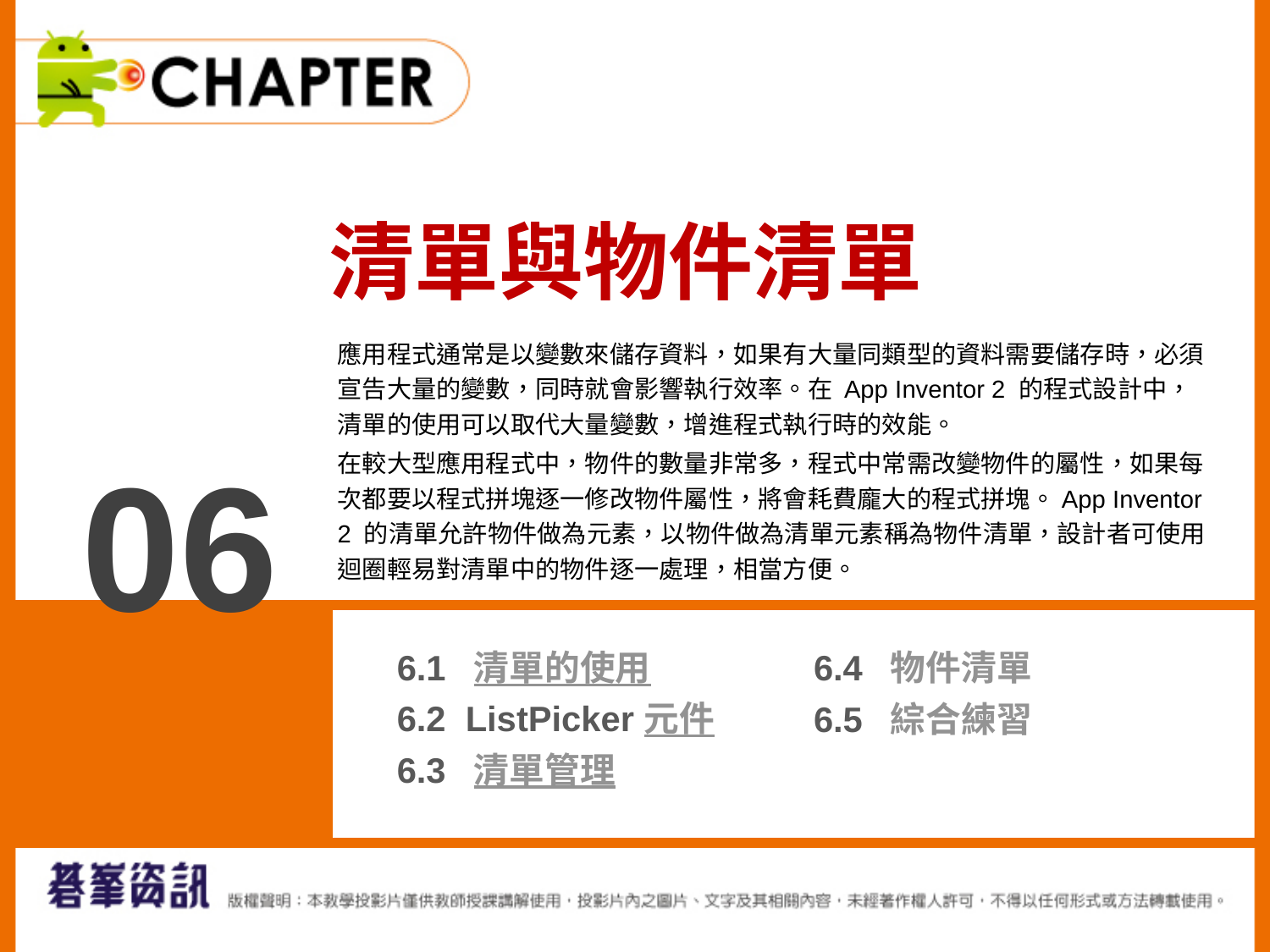

清單與物件清單
應用程式通常是以變數來儲存資料，如果有大量同類型的資料需要儲存時，必須宣告大量的變數，同時就會影響執行效率。在 App Inventor 2 的程式設計中，清單的使用可以取代大量變數，增進程式執行時的效能。
在較大型應用程式中，物件的數量非常多，程式中常需改變物件的屬性，如果每次都要以程式拼塊逐一修改物件屬性，將會耗費龐大的程式拼塊。App Inventor 2 的清單允許物件做為元素，以物件做為清單元素稱為物件清單，設計者可使用迴圈輕易對清單中的物件逐一處理，相當方便。
06
6.1  清單的使用
6.2  ListPicker 元件
6.3  清單管理
6.4  物件清單
6.5  綜合練習